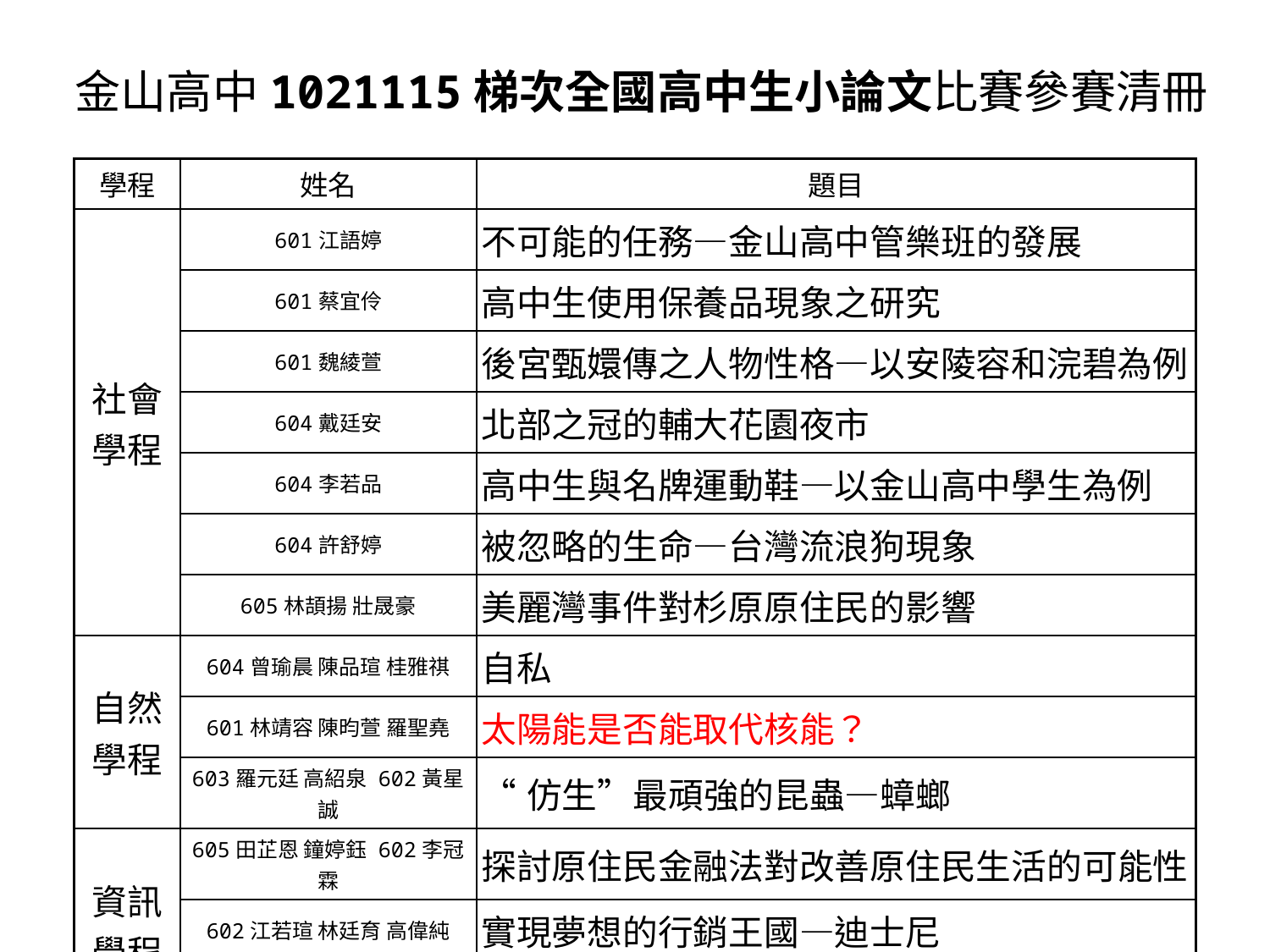

金山高中1021115梯次全國高中生小論文比賽參賽清冊
| 學程 | 姓名 | 題目 |
| --- | --- | --- |
| 社會 學程 | 601江語婷 | 不可能的任務—金山高中管樂班的發展 |
|  | 601蔡宜伶 | 高中生使用保養品現象之研究 |
|  | 601魏綾萱 | 後宮甄嬛傳之人物性格—以安陵容和浣碧為例 |
|  | 604戴廷安 | 北部之冠的輔大花園夜市 |
|  | 604李若品 | 高中生與名牌運動鞋—以金山高中學生為例 |
|  | 604許舒婷 | 被忽略的生命—台灣流浪狗現象 |
|  | 605林頡揚 壯晟豪 | 美麗灣事件對杉原原住民的影響 |
| 自然 學程 | 604曾瑜晨 陳品瑄 桂雅祺 | 自私 |
|  | 601林靖容 陳昀萱 羅聖堯 | 太陽能是否能取代核能？ |
|  | 603羅元廷 高紹泉 602黃星誠 | “仿生”最頑強的昆蟲—蟑螂 |
| 資訊 學程 | 605田芷恩 鐘婷鈺 602李冠霖 | 探討原住民金融法對改善原住民生活的可能性 |
|  | 602江若瑄 林廷育 高偉純 | 實現夢想的行銷王國—迪士尼 |
|  | 602聞宇恩 洪仰均 | 看不見的危機—核能的社會成本 |